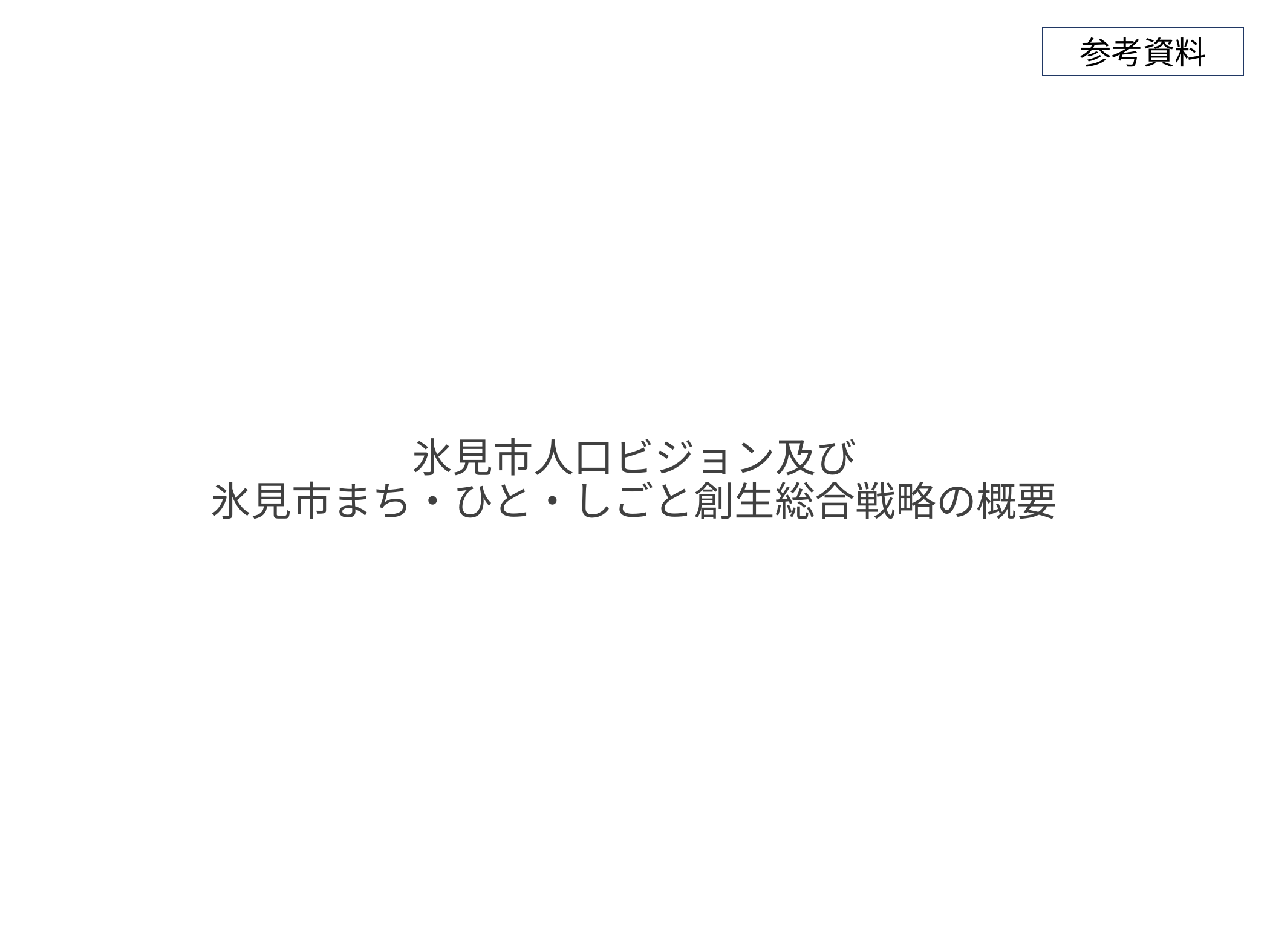

参考資料
# 氷見市人口ビジョン及び 氷見市まち・ひと・しごと創生総合戦略の概要